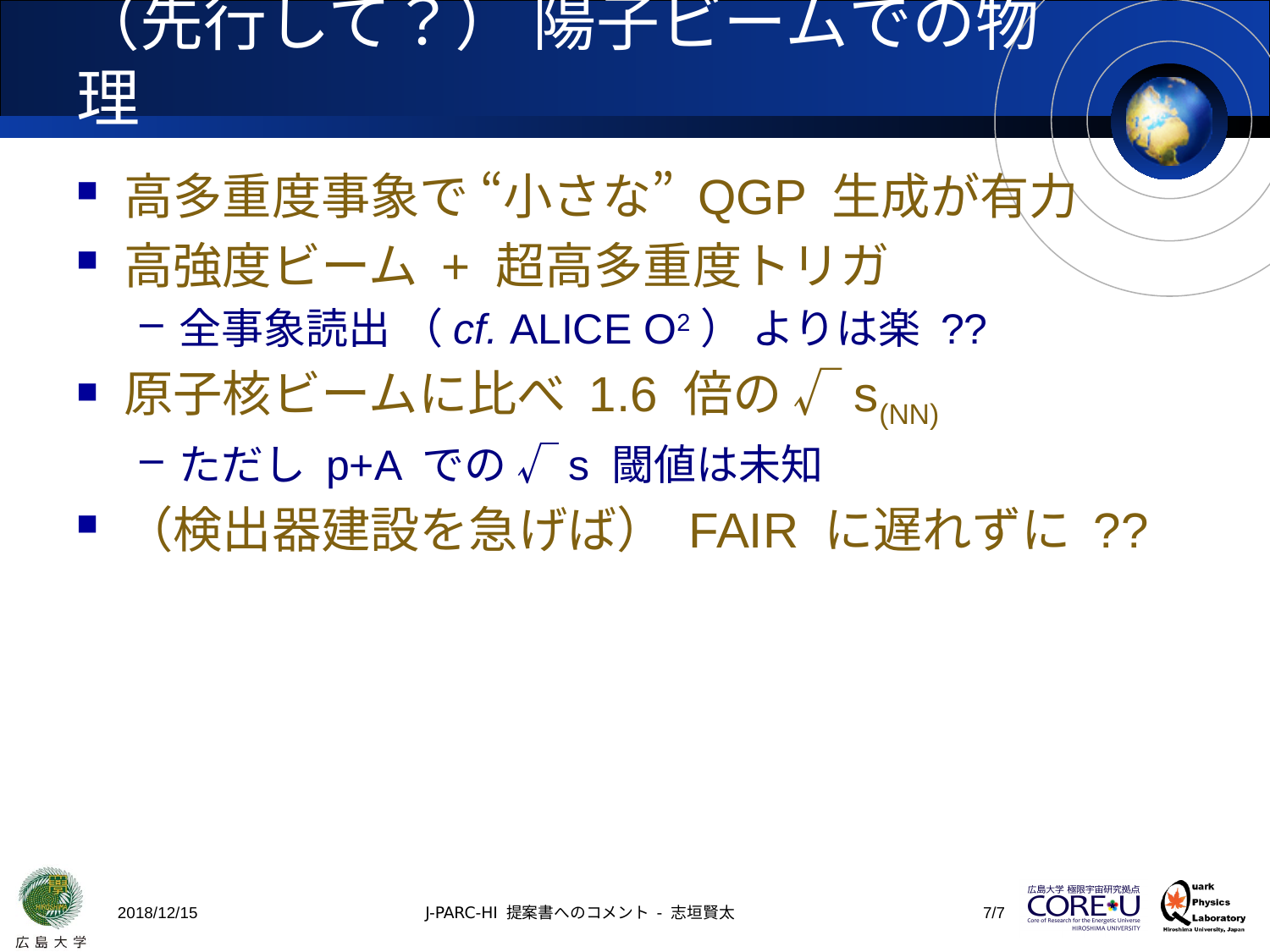

# （先行して？） 陽子ビームでの物理
高多重度事象で “小さな” QGP 生成が有力
高強度ビーム + 超高多重度トリガ
全事象読出 （cf. ALICE O2） よりは楽 ??
原子核ビームに比べ 1.6 倍の √s(NN)
ただし p+A での √s 閾値は未知
（検出器建設を急げば） FAIR に遅れずに ??
2018/12/15
J-PARC-HI 提案書へのコメント - 志垣賢太
7/7